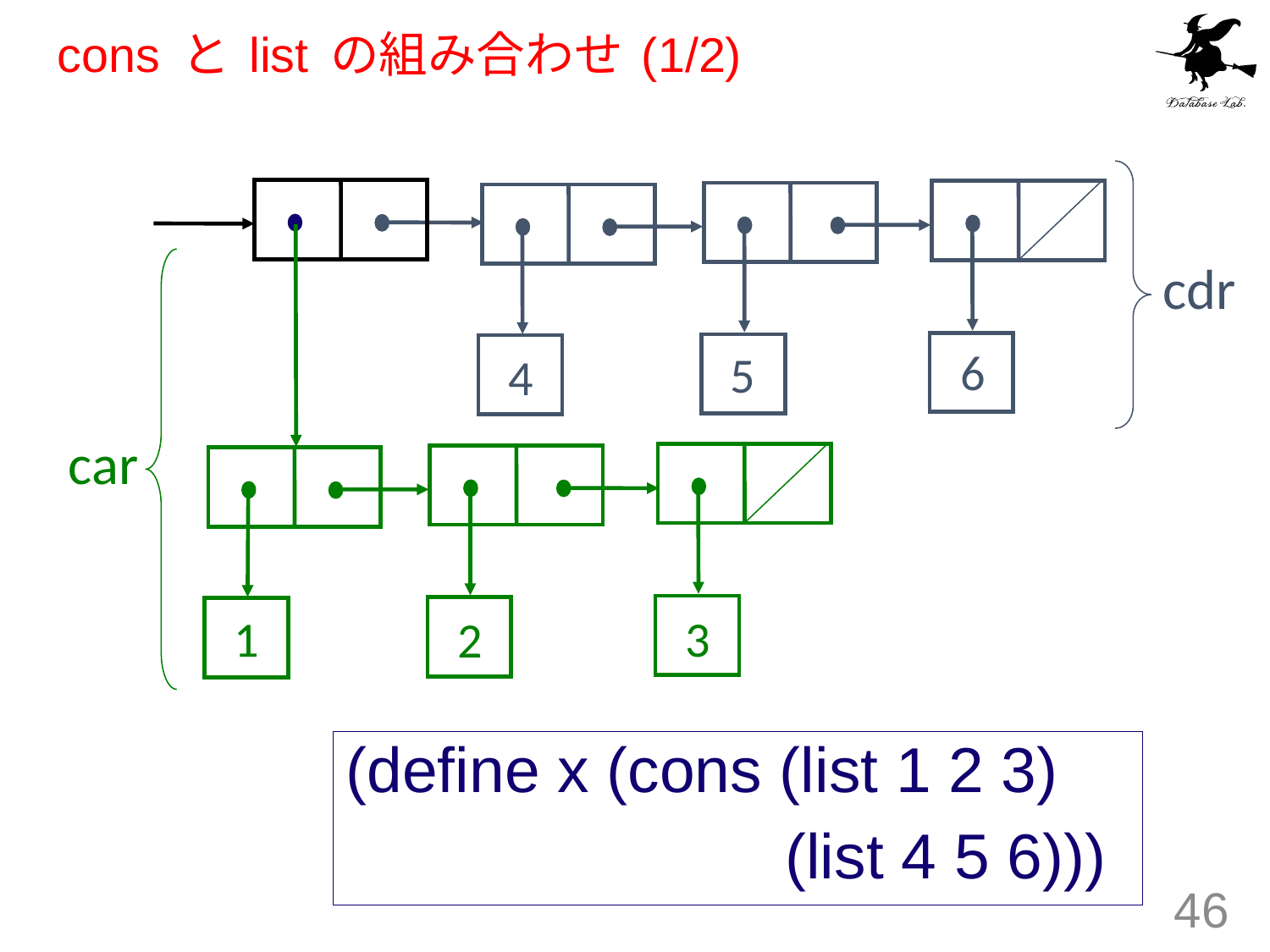

# cons と list の組み合わせ (1/2)

cdr

6

5
4
car

1
3
2
(define x (cons (list 1 2 3)
                         (list 4 5 6)))
46